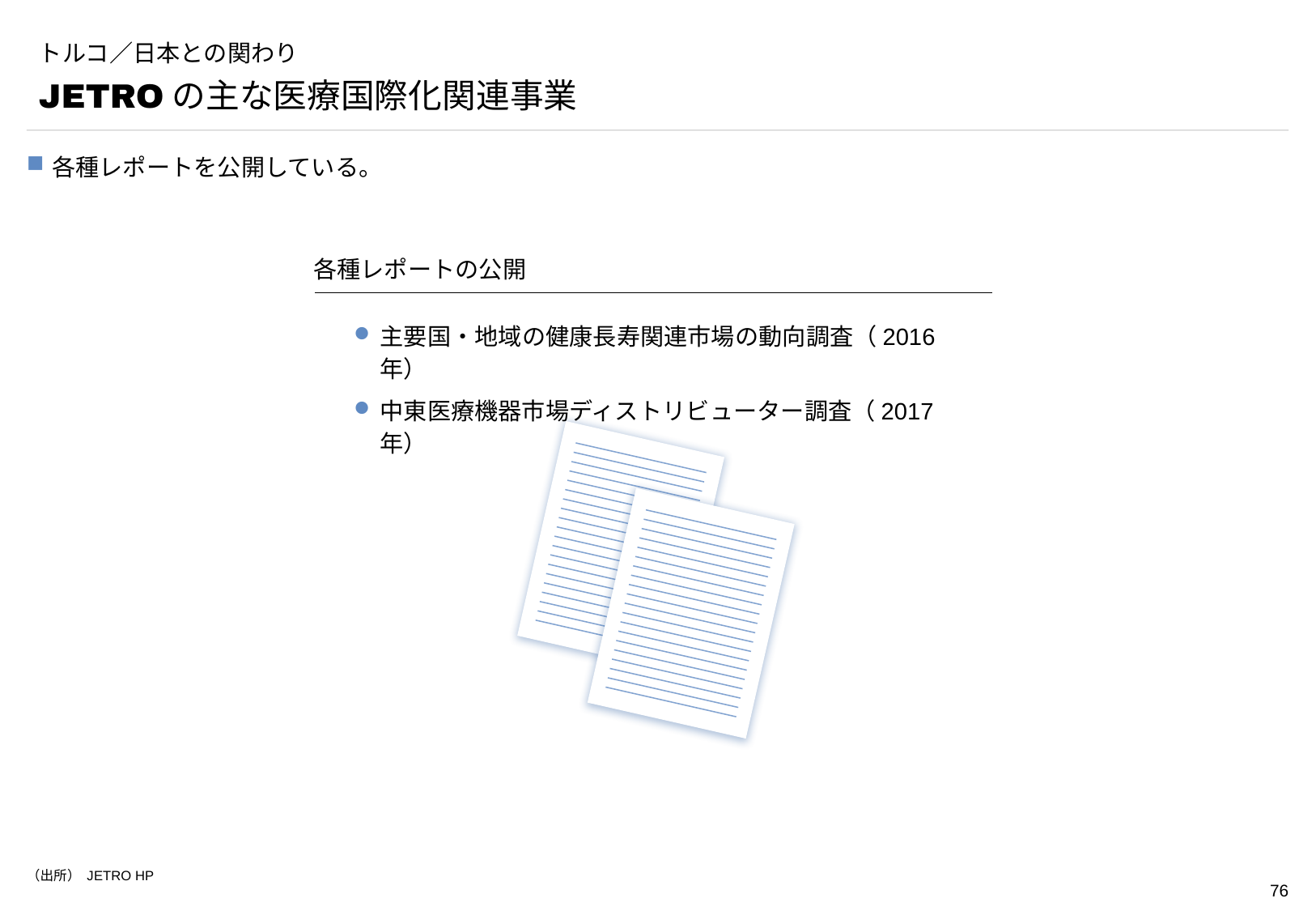

# トルコ／日本との関わり
JETROの主な医療国際化関連事業
各種レポートを公開している。
各種レポートの公開
主要国・地域の健康長寿関連市場の動向調査（2016年）
中東医療機器市場ディストリビューター調査（2017年）

（出所） JETRO HP